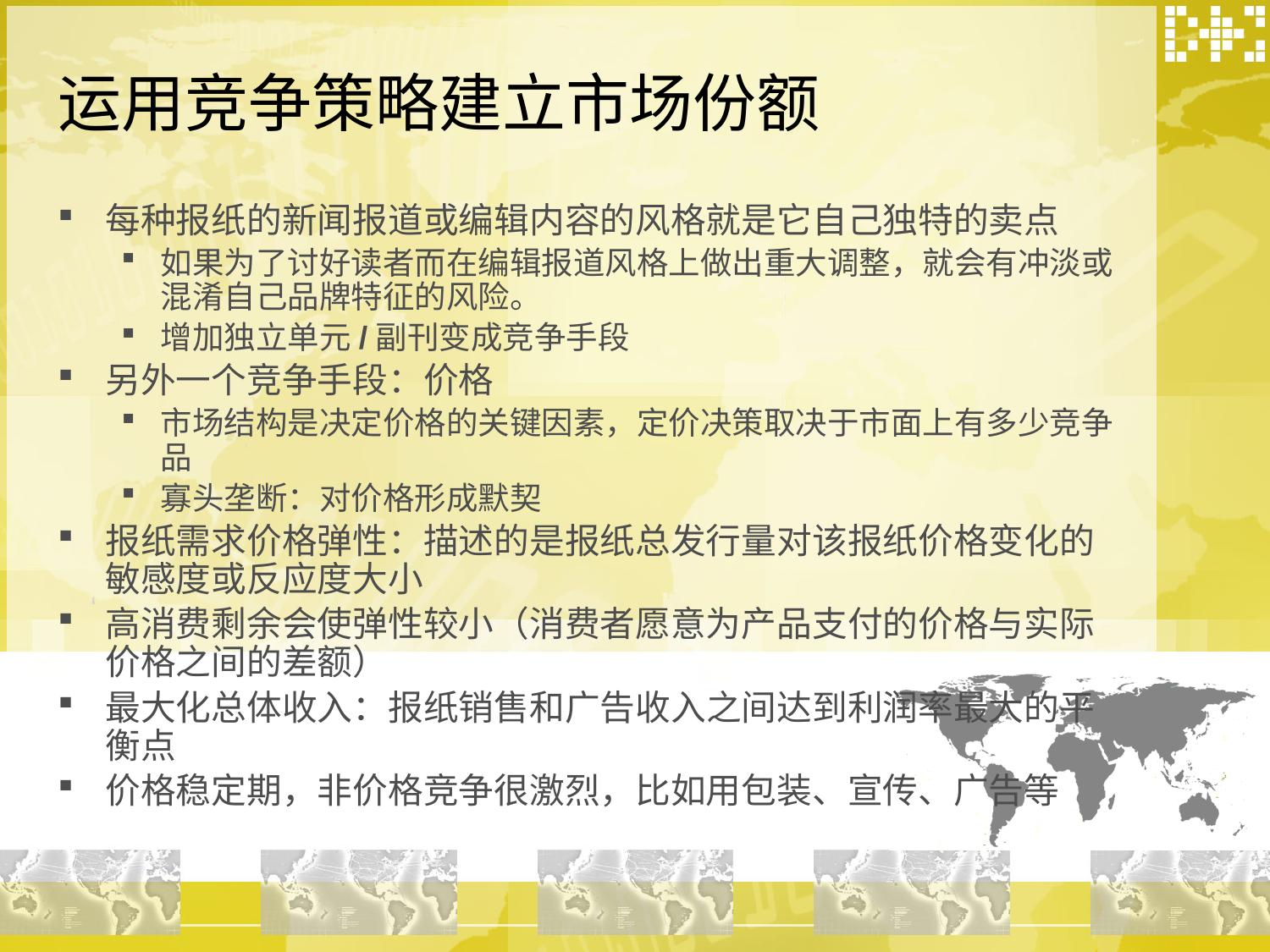

# 运用竞争策略建立市场份额
每种报纸的新闻报道或编辑内容的风格就是它自己独特的卖点
如果为了讨好读者而在编辑报道风格上做出重大调整，就会有冲淡或混淆自己品牌特征的风险。
增加独立单元/副刊变成竞争手段
另外一个竞争手段：价格
市场结构是决定价格的关键因素，定价决策取决于市面上有多少竞争品
寡头垄断：对价格形成默契
报纸需求价格弹性：描述的是报纸总发行量对该报纸价格变化的敏感度或反应度大小
高消费剩余会使弹性较小（消费者愿意为产品支付的价格与实际价格之间的差额）
最大化总体收入：报纸销售和广告收入之间达到利润率最大的平衡点
价格稳定期，非价格竞争很激烈，比如用包装、宣传、广告等